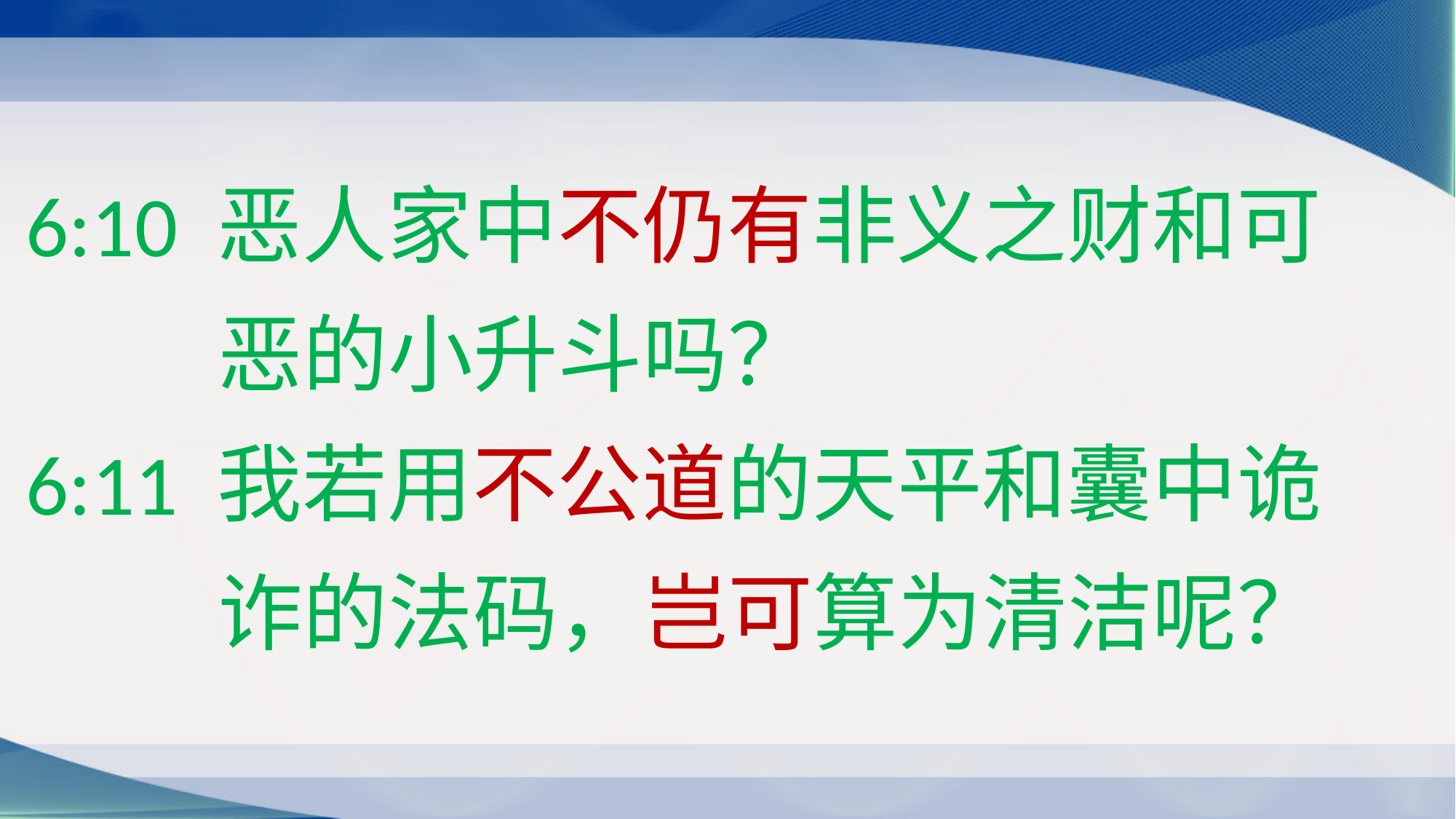

6:10 恶人家中不仍有非义之财和可
         恶的小升斗吗？
6:11 我若用不公道的天平和囊中诡
         诈的法码，岂可算为清洁呢？